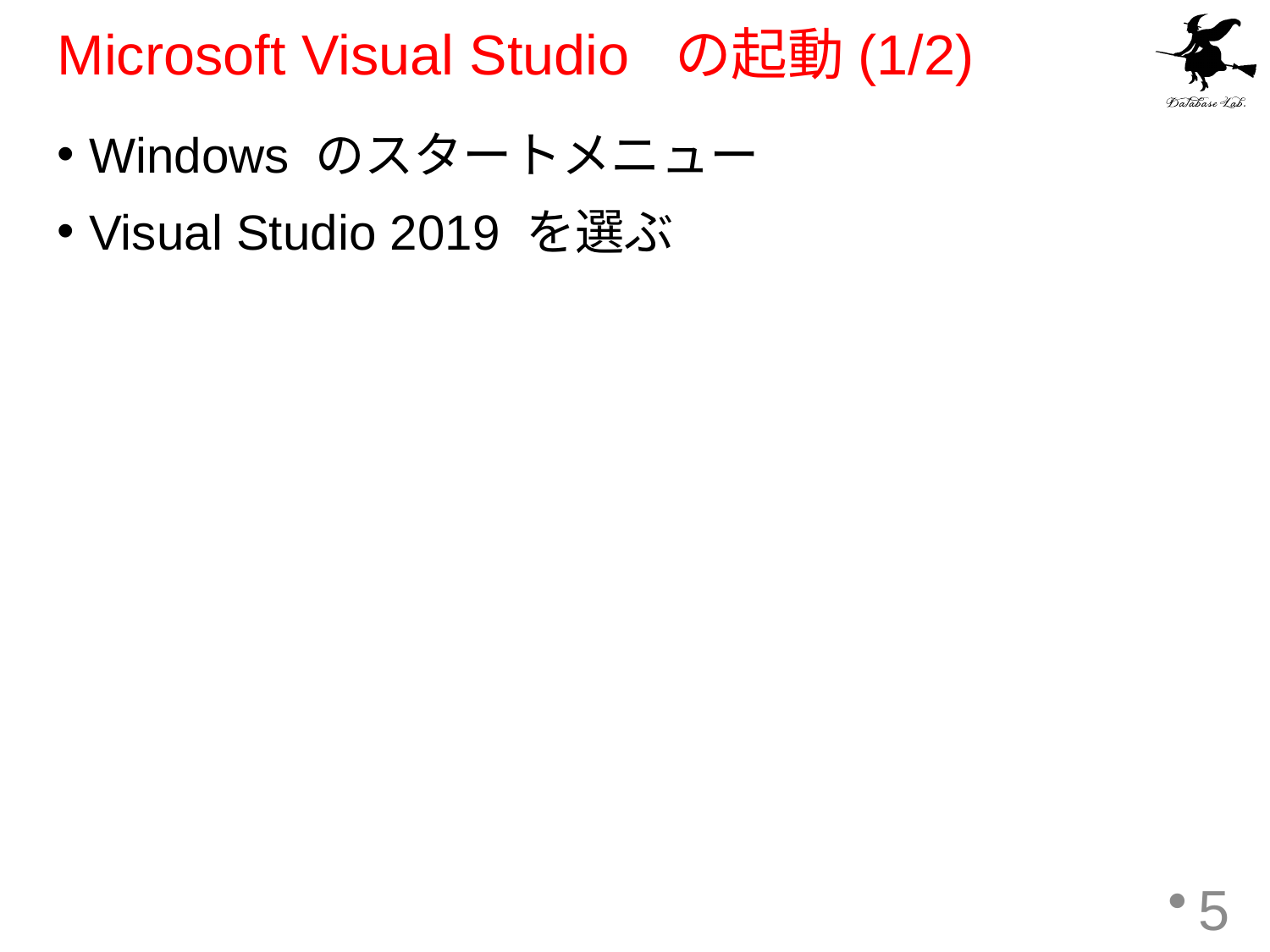

# Microsoft Visual Studio  の起動(1/2)
Windows のスタートメニュー
Visual Studio 2019 を選ぶ
5